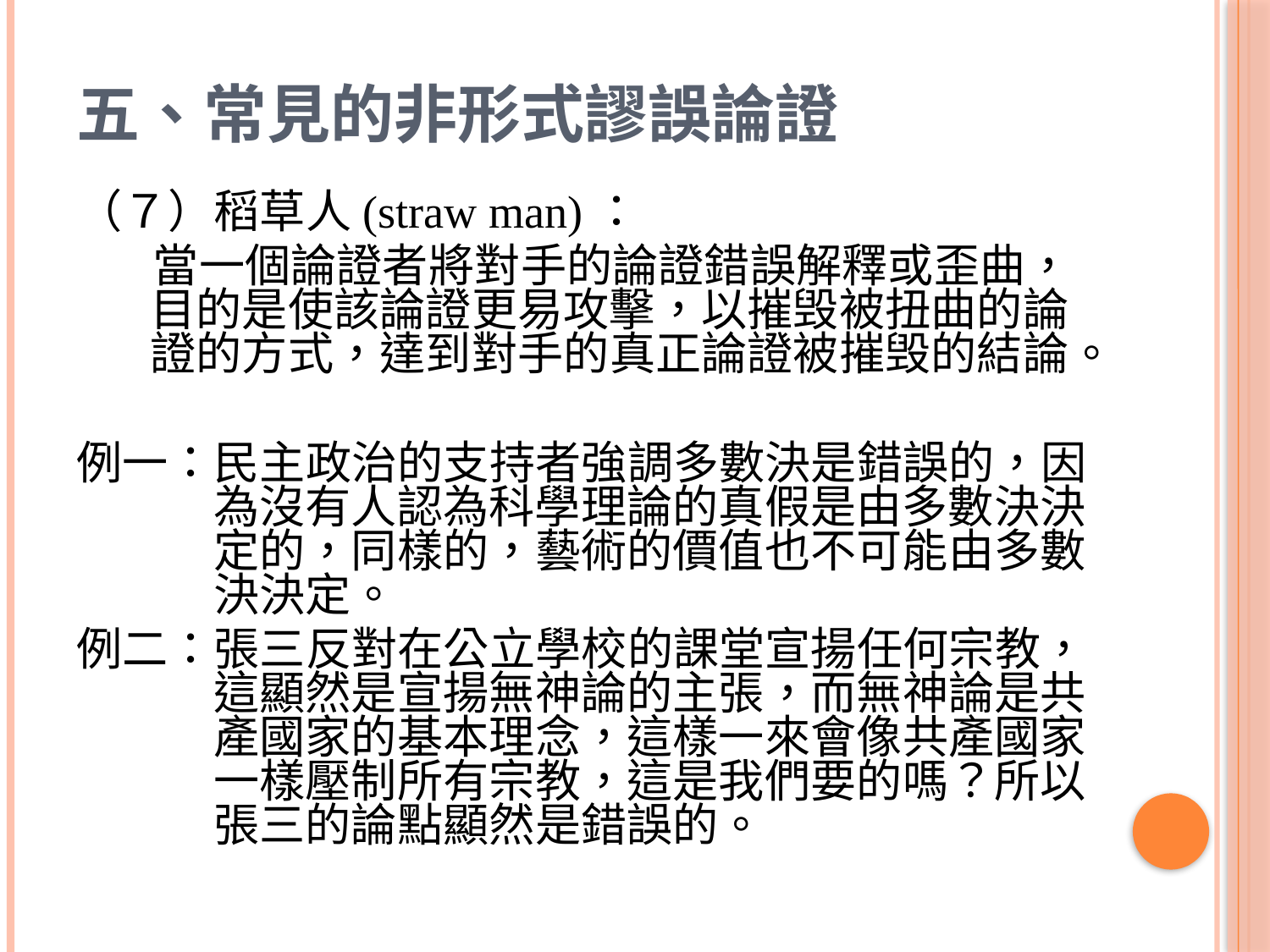

# 五、常見的非形式謬誤論證
（７）稻草人(straw man)：
　   當一個論證者將對手的論證錯誤解釋或歪曲，目的是使該論證更易攻擊，以摧毁被扭曲的論證的方式，達到對手的真正論證被摧毁的結論。

例一：民主政治的支持者強調多數決是錯誤的，因為沒有人認為科學理論的真假是由多數決決定的，同樣的，藝術的價值也不可能由多數決決定。
例二：張三反對在公立學校的課堂宣揚任何宗教，這顯然是宣揚無神論的主張，而無神論是共產國家的基本理念，這樣一來會像共產國家一樣壓制所有宗教，這是我們要的嗎？所以張三的論點顯然是錯誤的。